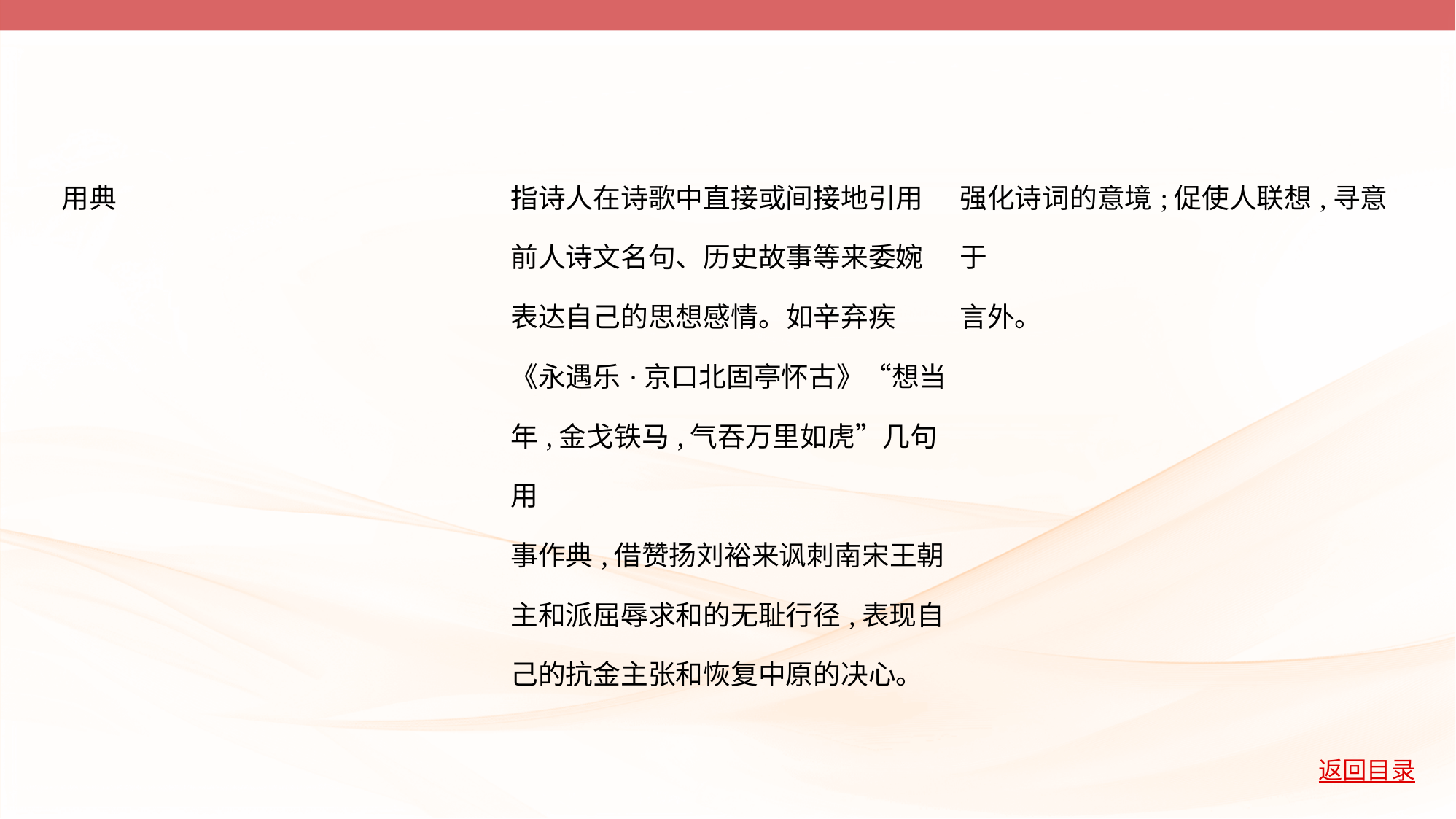

| 用典 | 指诗人在诗歌中直接或间接地引用 前人诗文名句、历史故事等来委婉 表达自己的思想感情。如辛弃疾 《永遇乐·京口北固亭怀古》“想当 年,金戈铁马,气吞万里如虎”几句用 事作典,借赞扬刘裕来讽刺南宋王朝 主和派屈辱求和的无耻行径,表现自 己的抗金主张和恢复中原的决心。 | 强化诗词的意境;促使人联想,寻意于 言外。 |
| --- | --- | --- |